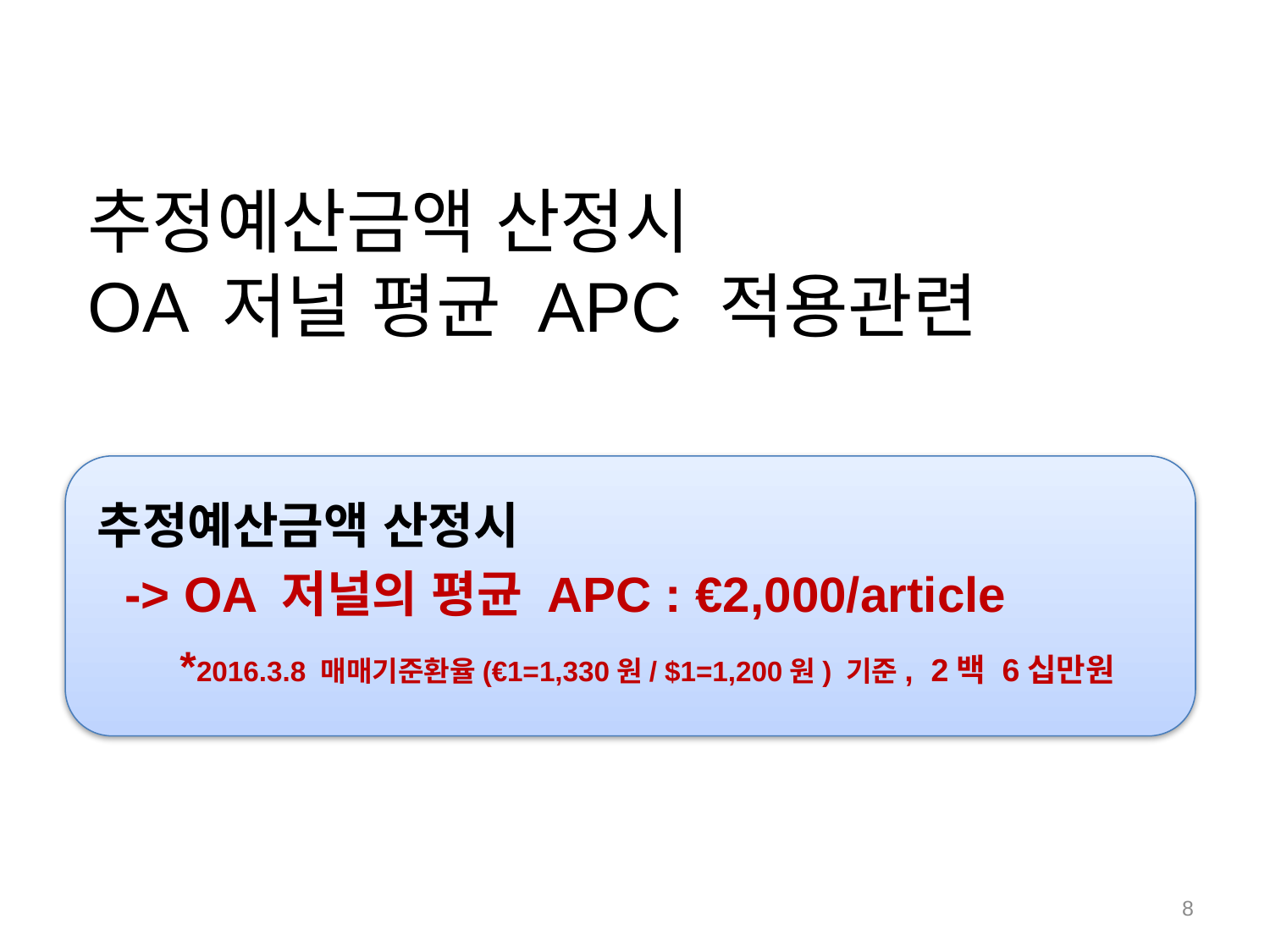

# 추정예산금액 산정시 OA 저널 평균 APC 적용관련

추정예산금액 산정시
  -> OA 저널의 평균 APC : €2,000/article
      *2016.3.8 매매기준환율(€1=1,330원/ $1=1,200원) 기준,  2백 6십만원
8